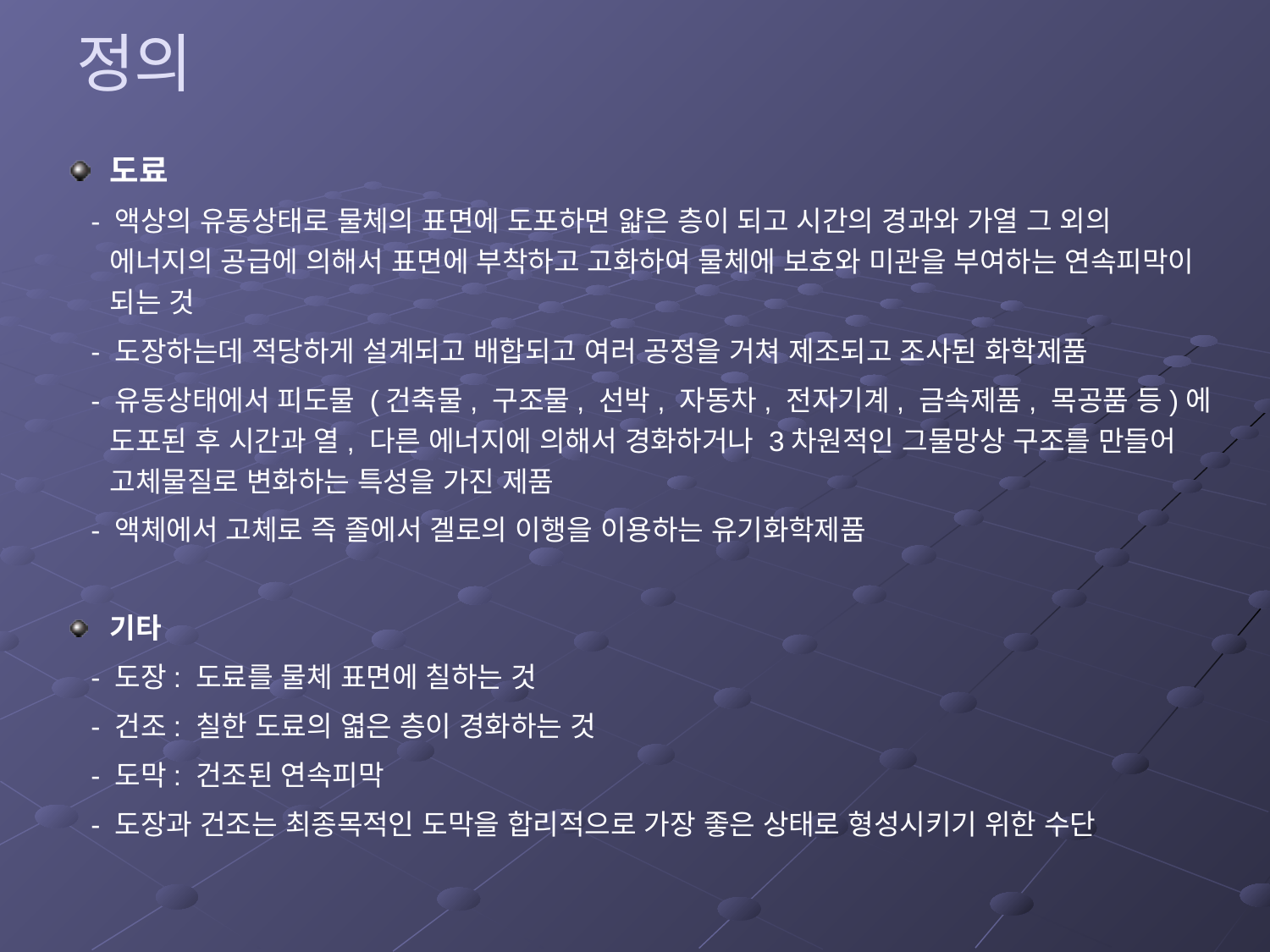

# 정의
도료
   - 액상의 유동상태로 물체의 표면에 도포하면 얇은 층이 되고 시간의 경과와 가열 그 외의 에너지의 공급에 의해서 표면에 부착하고 고화하여 물체에 보호와 미관을 부여하는 연속피막이 되는 것
   - 도장하는데 적당하게 설계되고 배합되고 여러 공정을 거쳐 제조되고 조사된 화학제품
   - 유동상태에서 피도물 (건축물, 구조물, 선박, 자동차, 전자기계, 금속제품, 목공품 등)에 도포된 후 시간과 열, 다른 에너지에 의해서 경화하거나 3차원적인 그물망상 구조를 만들어 고체물질로 변화하는 특성을 가진 제품
   - 액체에서 고체로 즉 졸에서 겔로의 이행을 이용하는 유기화학제품

기타
   - 도장: 도료를 물체 표면에 칠하는 것
   - 건조: 칠한 도료의 엷은 층이 경화하는 것
   - 도막: 건조된 연속피막
   - 도장과 건조는 최종목적인 도막을 합리적으로 가장 좋은 상태로 형성시키기 위한 수단